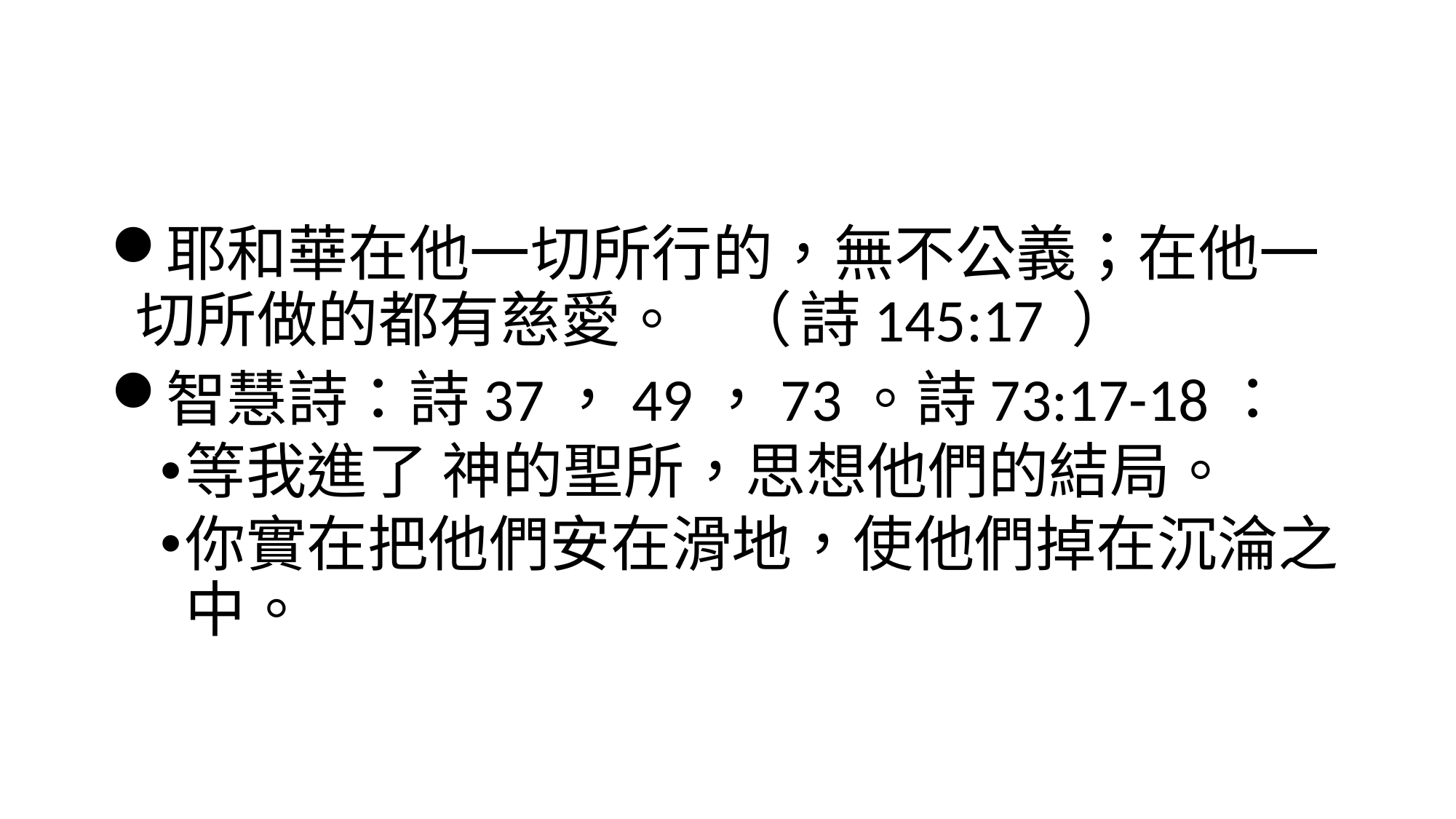

#
耶和華在他一切所行的，無不公義；在他一切所做的都有慈愛。		（ 詩145:17 ）
智慧詩：詩37，49，73。詩73:17-18：
等我進了 神的聖所，思想他們的結局。
你實在把他們安在滑地，使他們掉在沉淪之中。